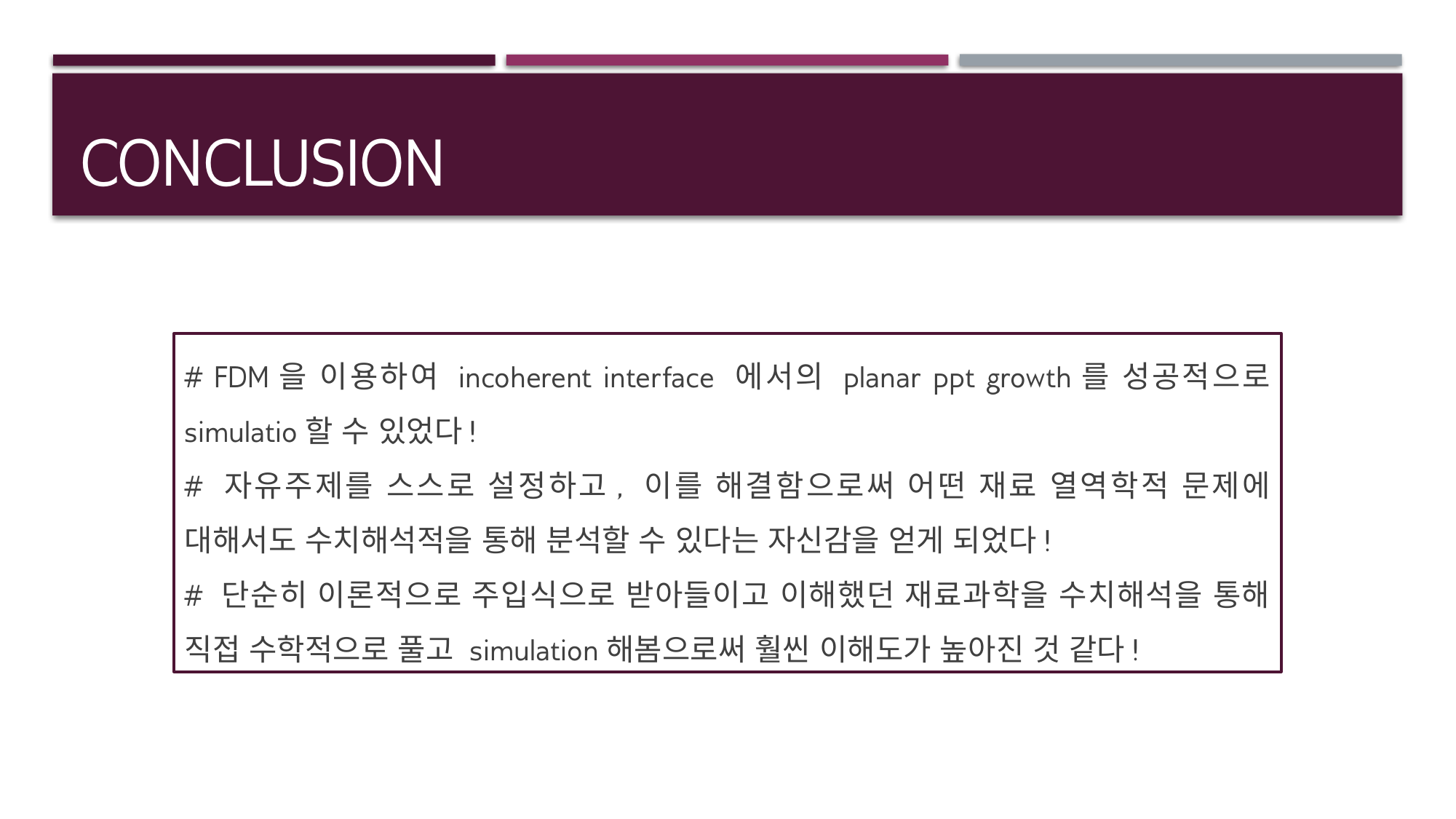

# conclusion
# FDM을 이용하여 incoherent interface 에서의 planar ppt growth를 성공적으로 simulatio할 수 있었다!
# 자유주제를 스스로 설정하고, 이를 해결함으로써 어떤 재료 열역학적 문제에 대해서도 수치해석적을 통해 분석할 수 있다는 자신감을 얻게 되었다!
# 단순히 이론적으로 주입식으로 받아들이고 이해했던 재료과학을 수치해석을 통해 직접 수학적으로 풀고 simulation해봄으로써 훨씬 이해도가 높아진 것 같다!